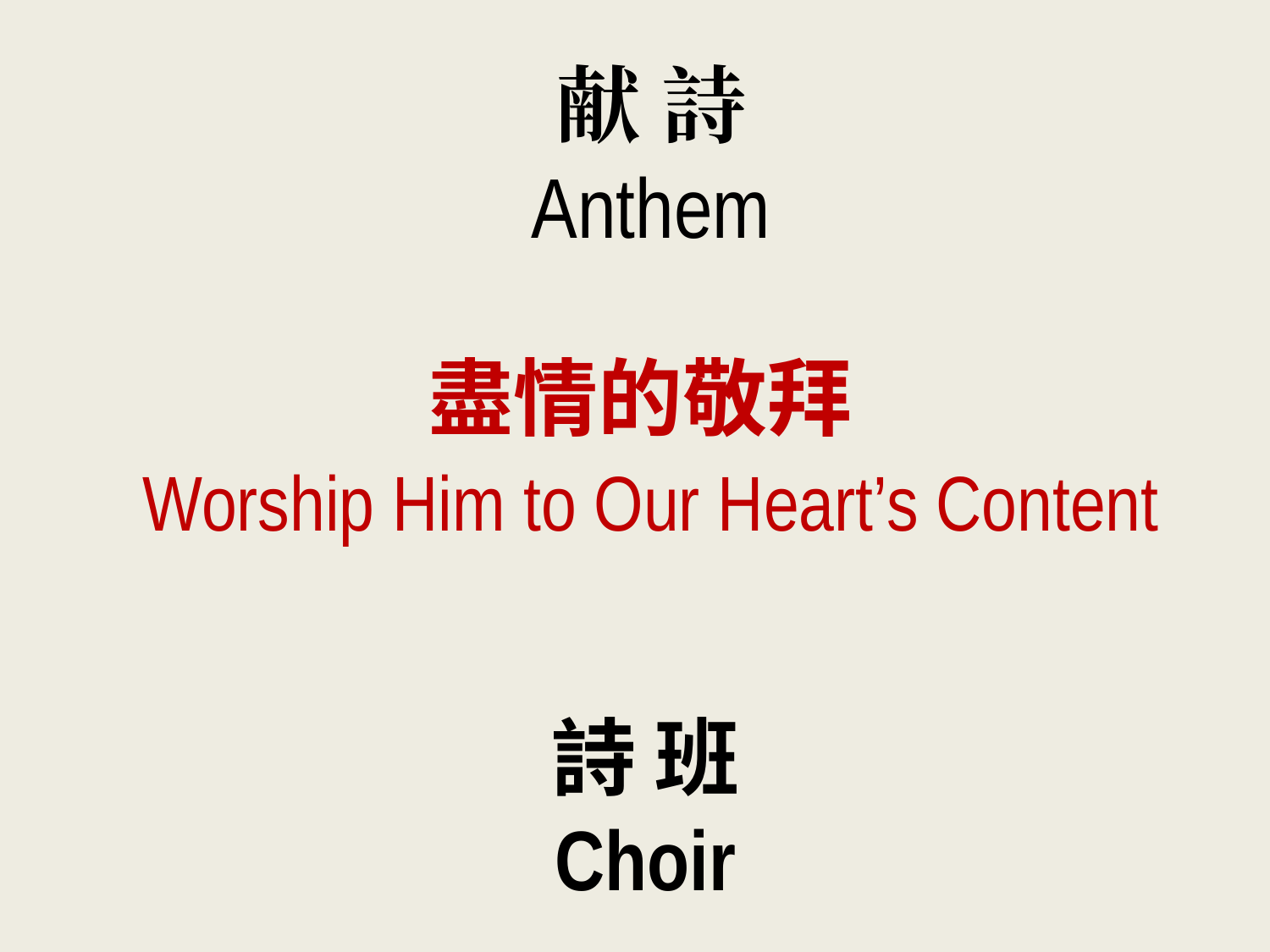

献 詩
Anthem
盡情的敬拜
 Worship Him to Our Heart’s Content
詩 班
Choir